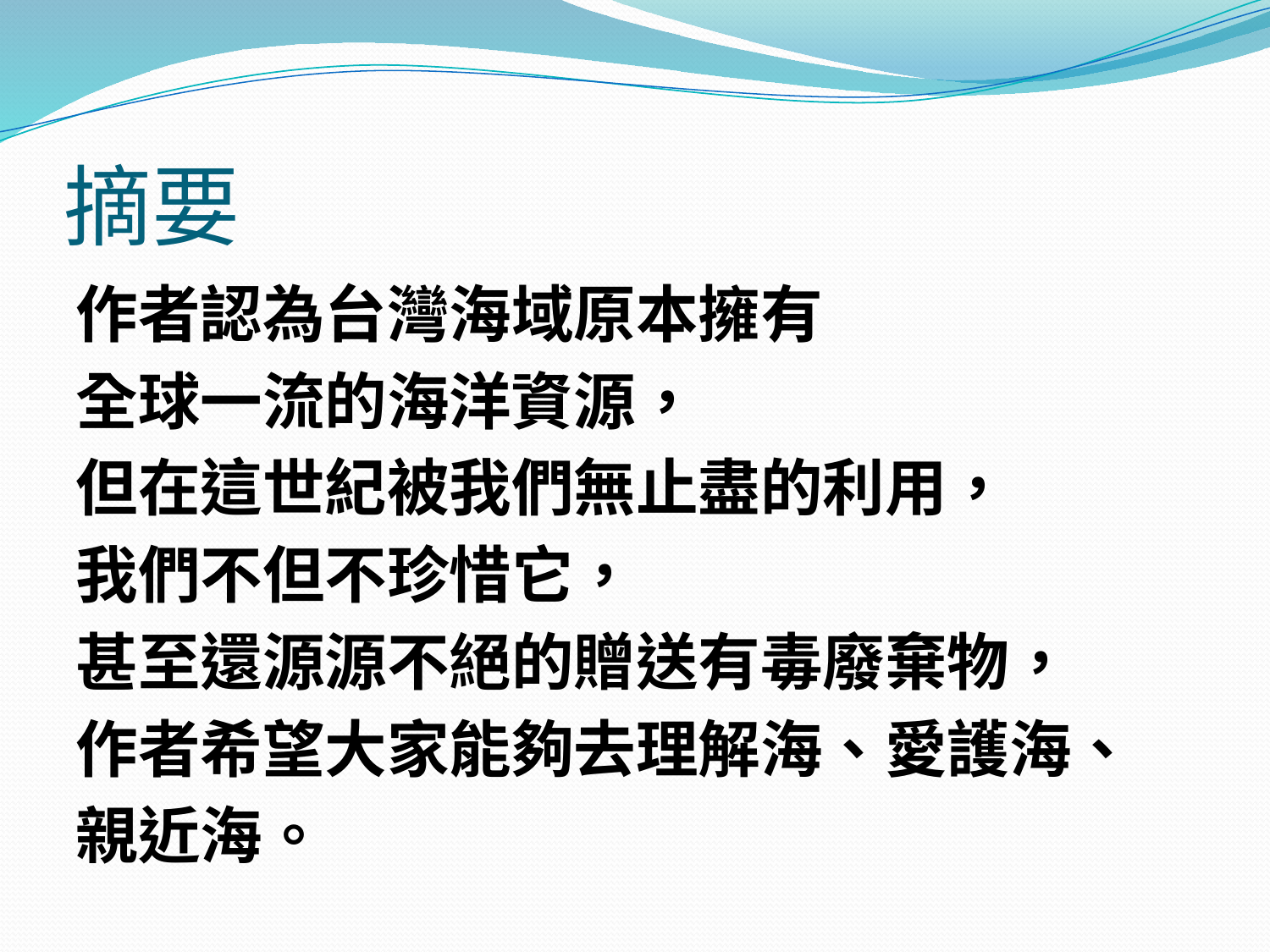

# 摘要
作者認為台灣海域原本擁有
全球一流的海洋資源，
但在這世紀被我們無止盡的利用，
我們不但不珍惜它，
甚至還源源不絕的贈送有毒廢棄物，
作者希望大家能夠去理解海、愛護海、
親近海。